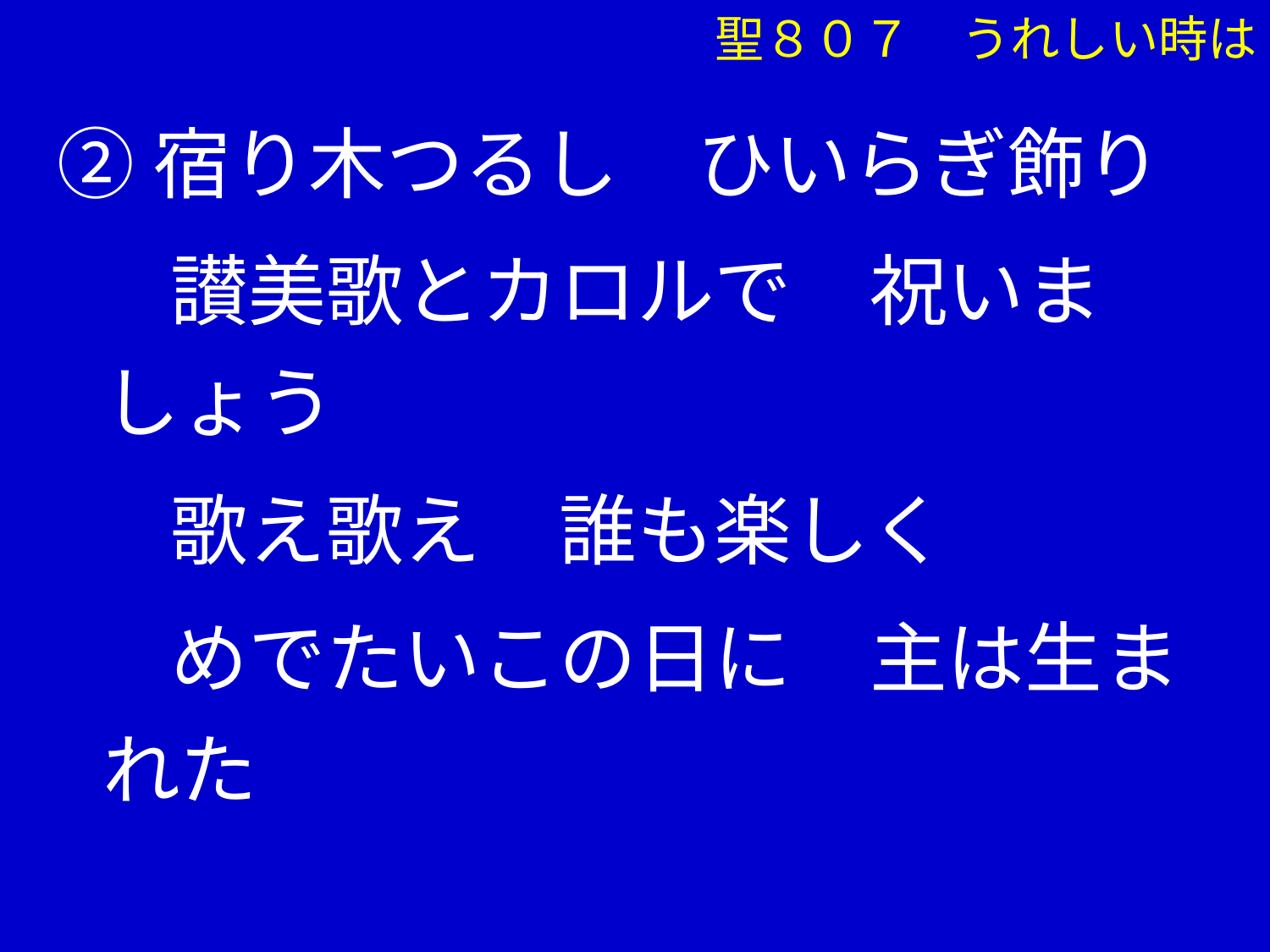

聖８０７　うれしい時は
②宿り木つるし　ひいらぎ飾り
 　讃美歌とカロルで　祝いましょう
 　歌え歌え　誰も楽しく
 　めでたいこの日に　主は生まれた